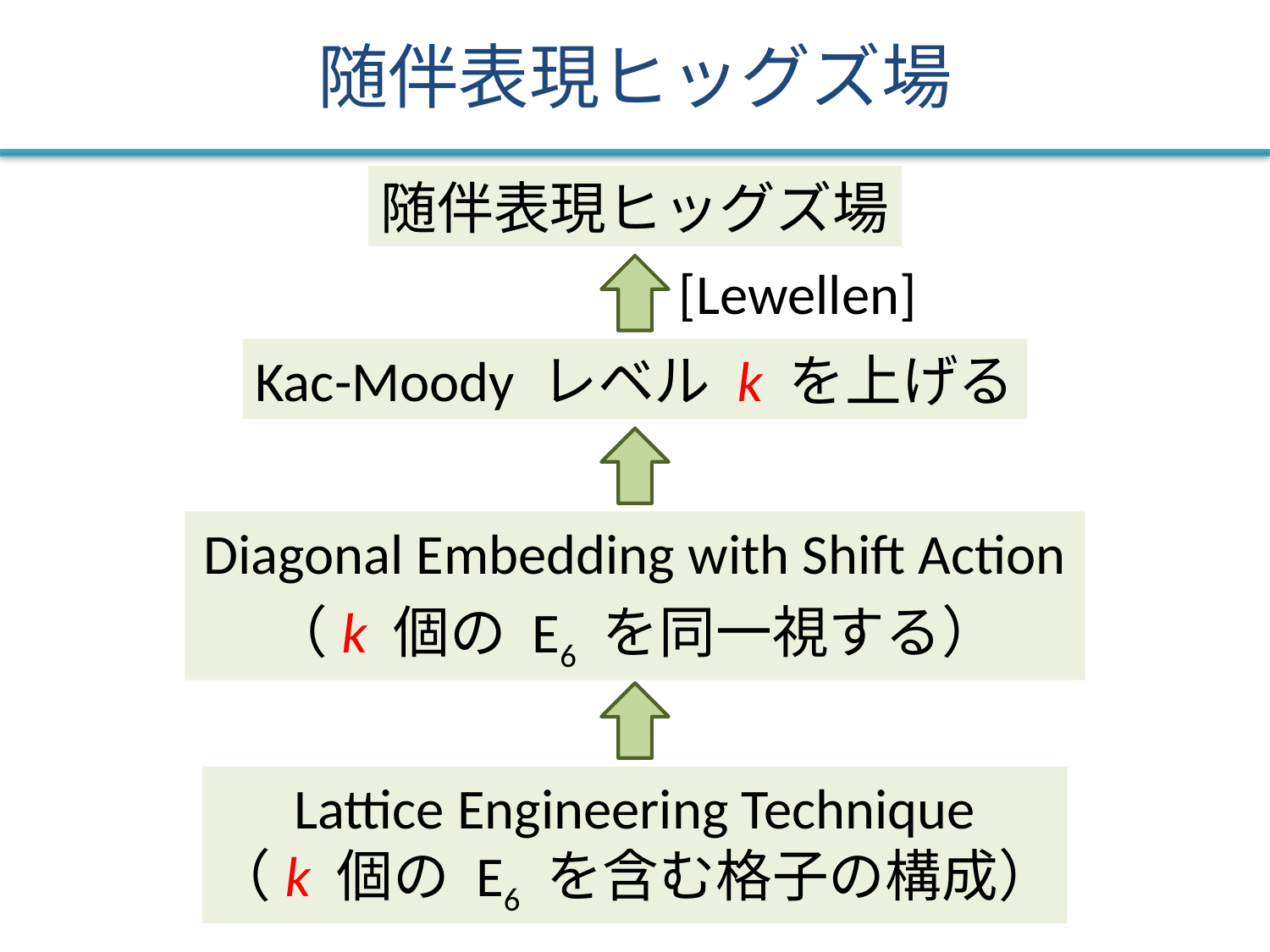

# 随伴表現ヒッグズ場
随伴表現ヒッグズ場
[Lewellen]

Kac-Moody レベル k を上げる

Diagonal Embedding with Shift Action
（k 個の E6 を同一視する）

Lattice Engineering Technique
（k 個の E6 を含む格子の構成）